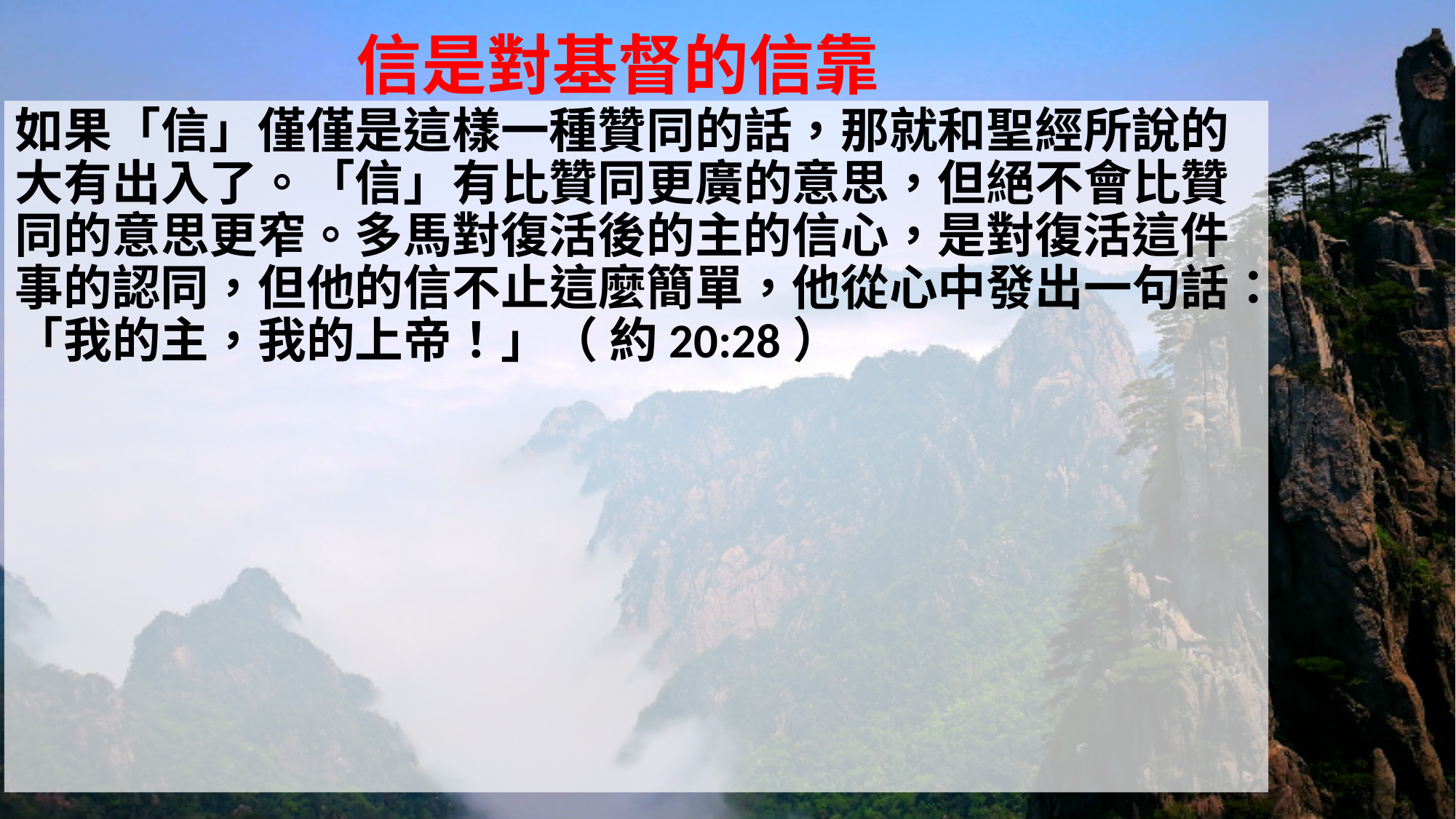

# 信是對基督的信靠
如果「信」僅僅是這樣一種贊同的話，那就和聖經所說的大有出入了。「信」有比贊同更廣的意思，但絕不會比贊同的意思更窄。多馬對復活後的主的信心，是對復活這件事的認同，但他的信不止這麼簡單，他從心中發出一句話：「我的主，我的上帝！」（ 約20:28）